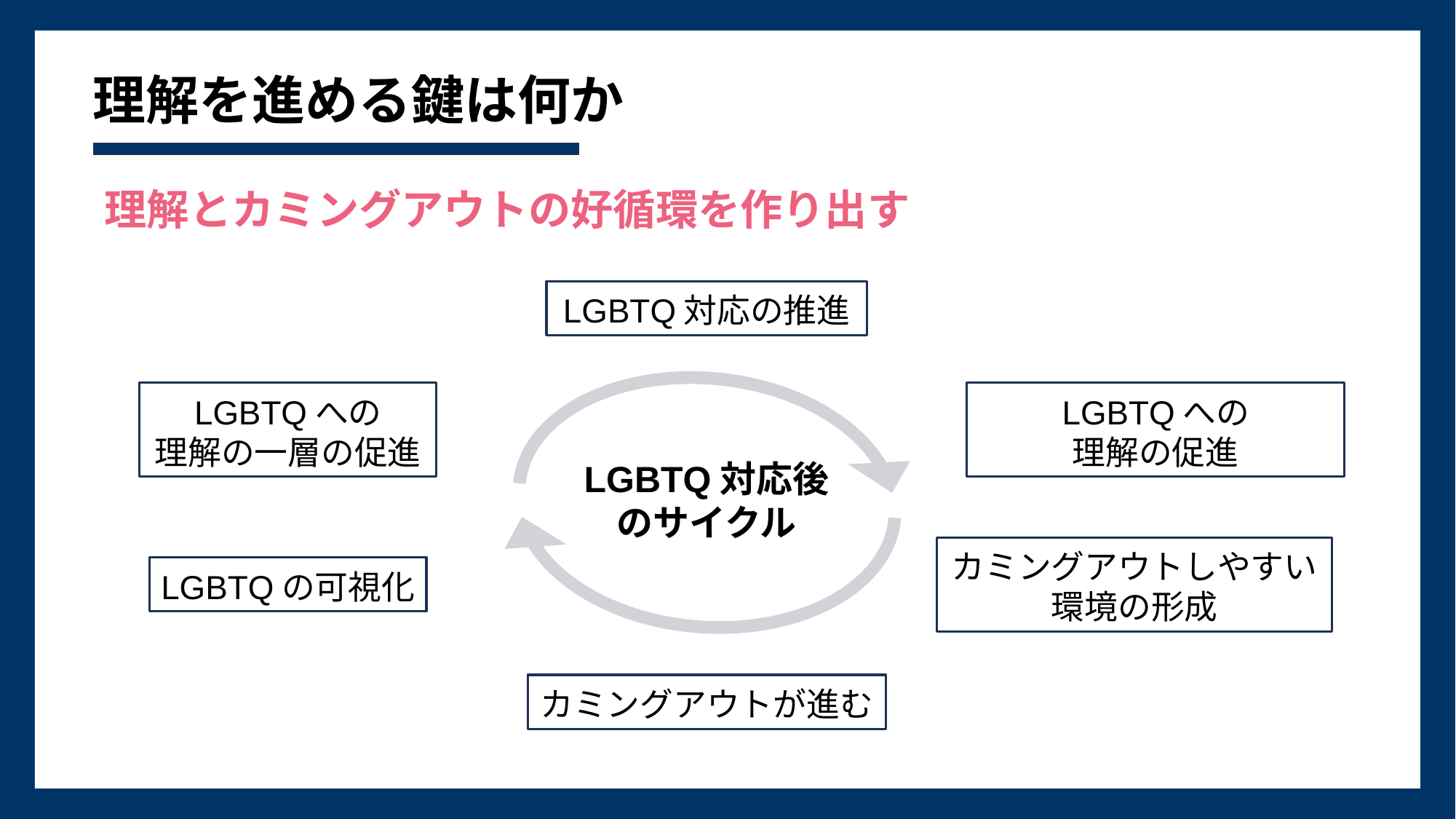

# 理解を進める鍵は何か

理解とカミングアウトの好循環を作り出す
LGBTQ対応の推進

LGBTQへの
理解の一層の促進
LGBTQへの
理解の促進
LGBTQ対応後
のサイクル
カミングアウトしやすい
環境の形成
LGBTQの可視化
カミングアウトが進む